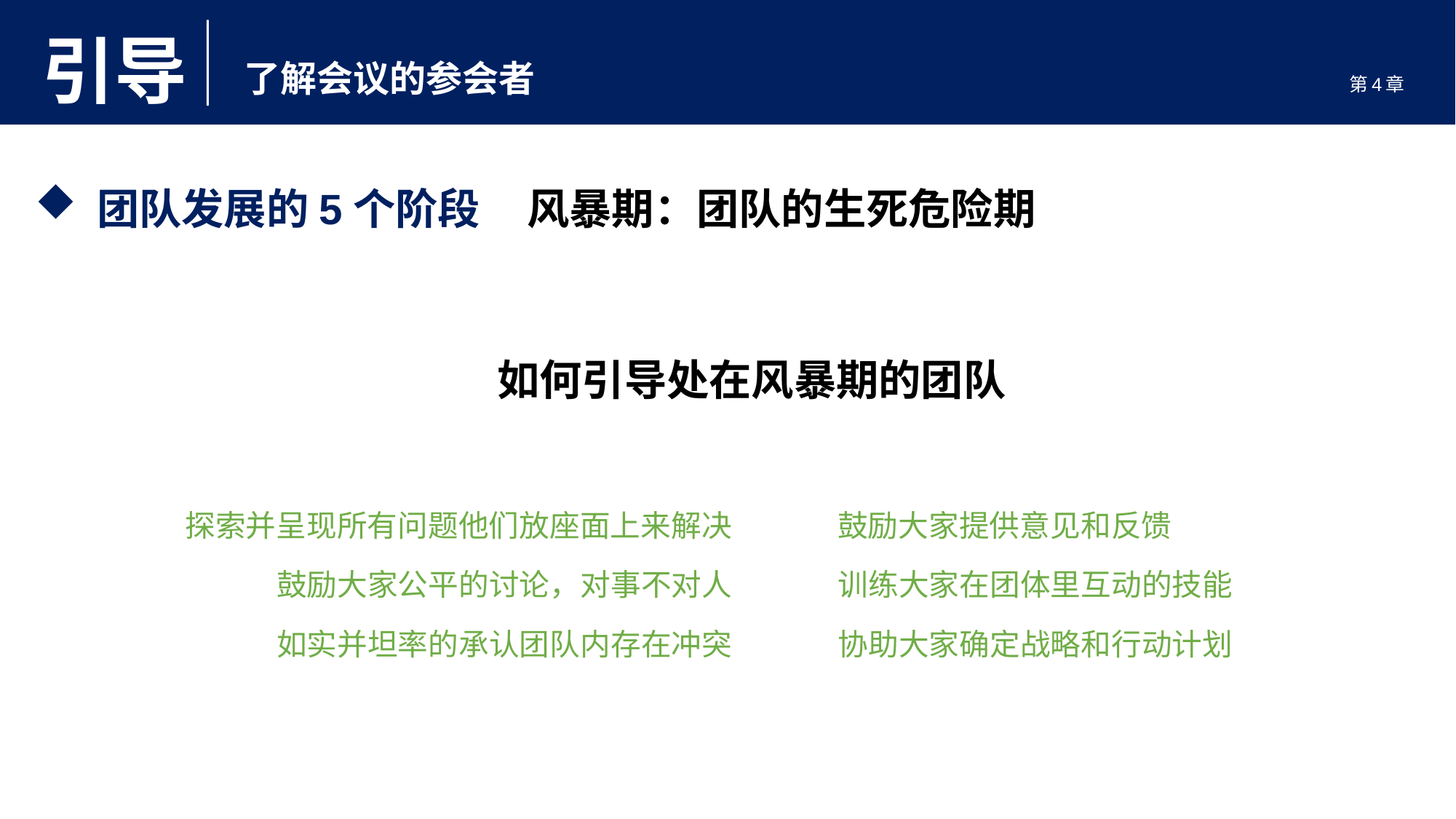

引导

了解会议的参会者
第4章
 团队发展的5个阶段
风暴期：团队的生死危险期
如何引导处在风暴期的团队
探索并呈现所有问题他们放座面上来解决
鼓励大家提供意见和反馈
鼓励大家公平的讨论，对事不对人
训练大家在团体里互动的技能
如实并坦率的承认团队内存在冲突
协助大家确定战略和行动计划